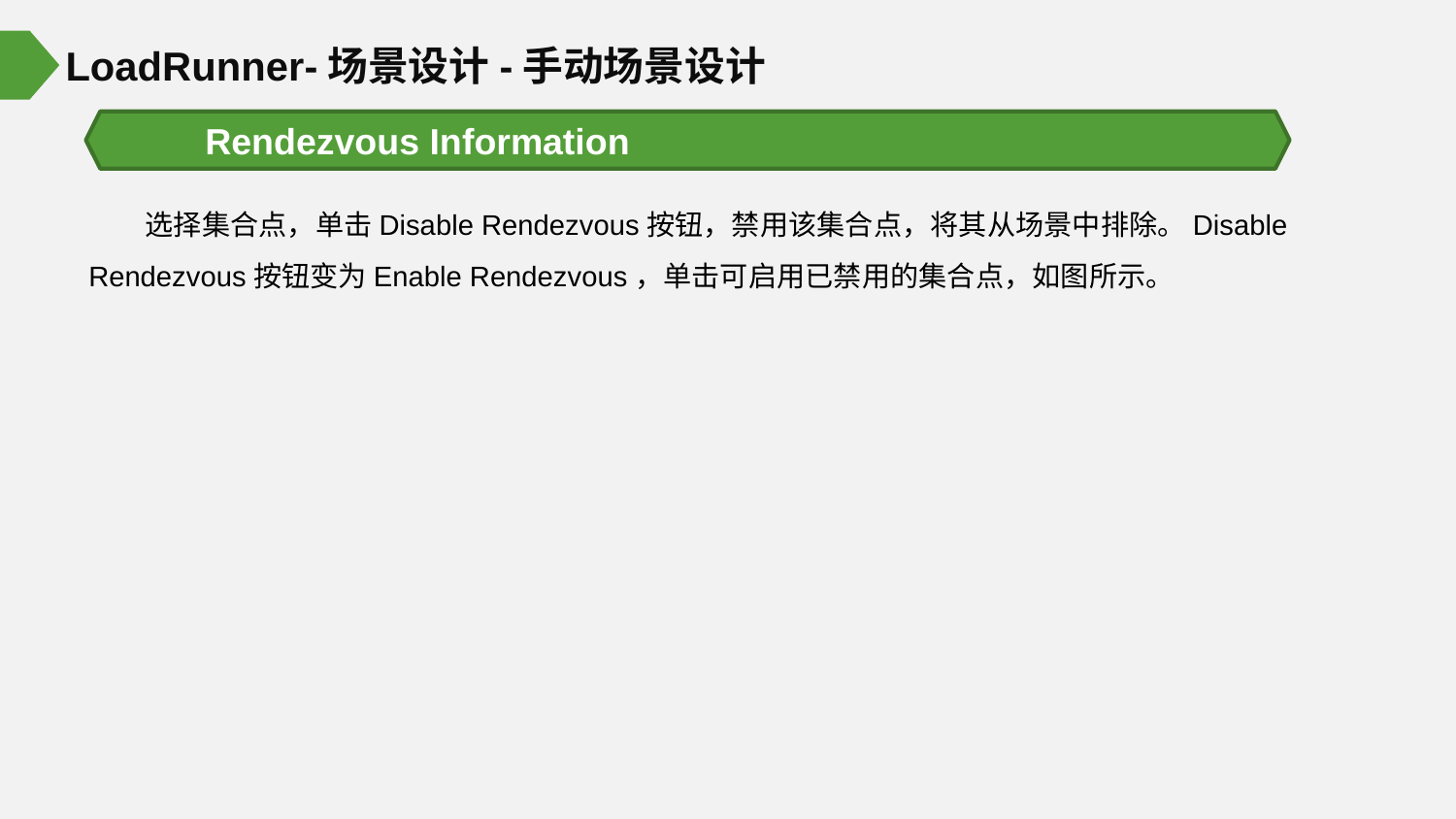

LoadRunner-场景设计-手动场景设计
Rendezvous Information
选择集合点，单击Disable Rendezvous按钮，禁用该集合点，将其从场景中排除。Disable Rendezvous按钮变为Enable Rendezvous，单击可启用已禁用的集合点，如图所示。